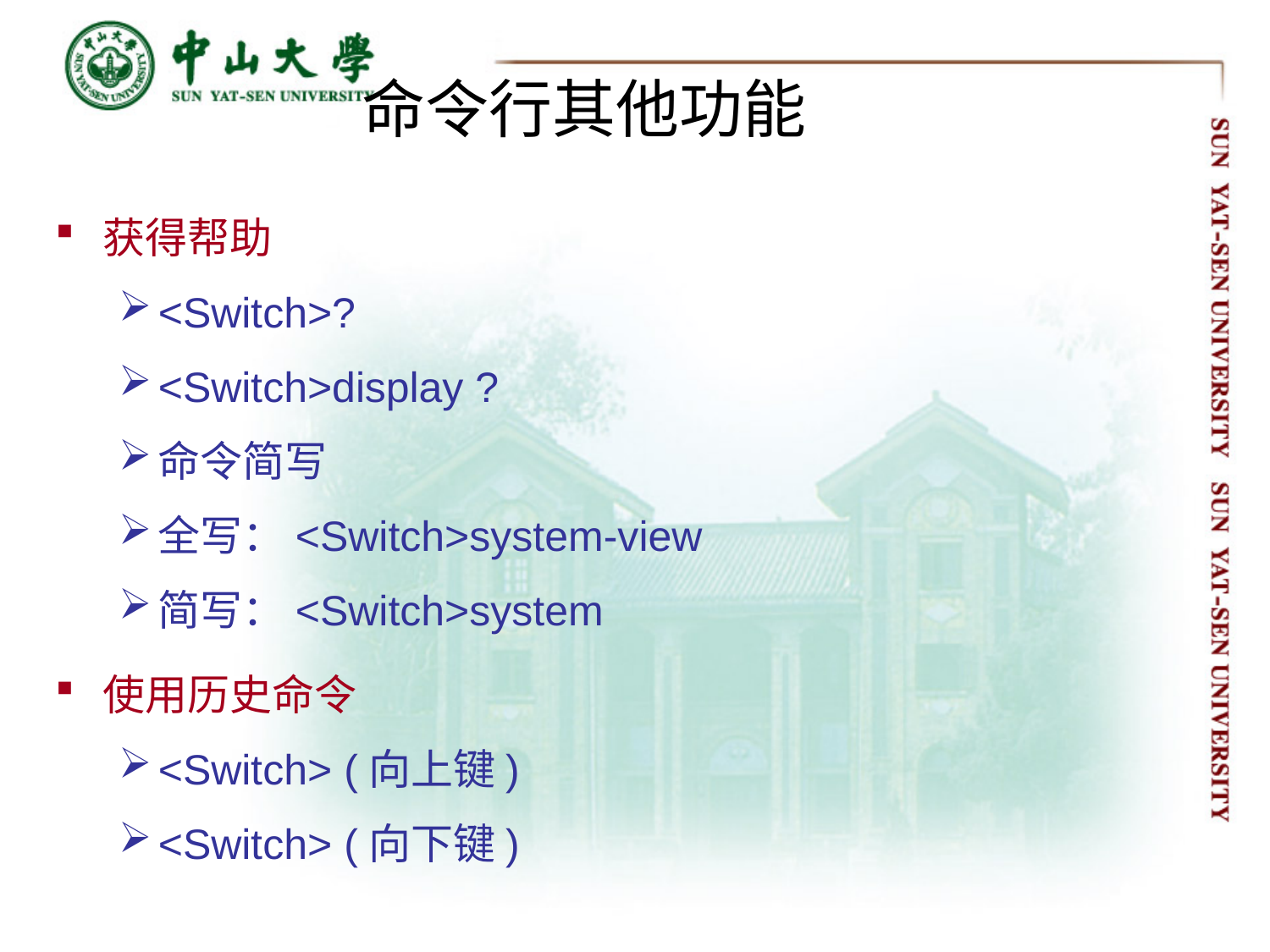

# 命令行其他功能
获得帮助
<Switch>?
<Switch>display ?
命令简写
全写：<Switch>system-view
简写：<Switch>system
使用历史命令
<Switch> (向上键)
<Switch> (向下键)